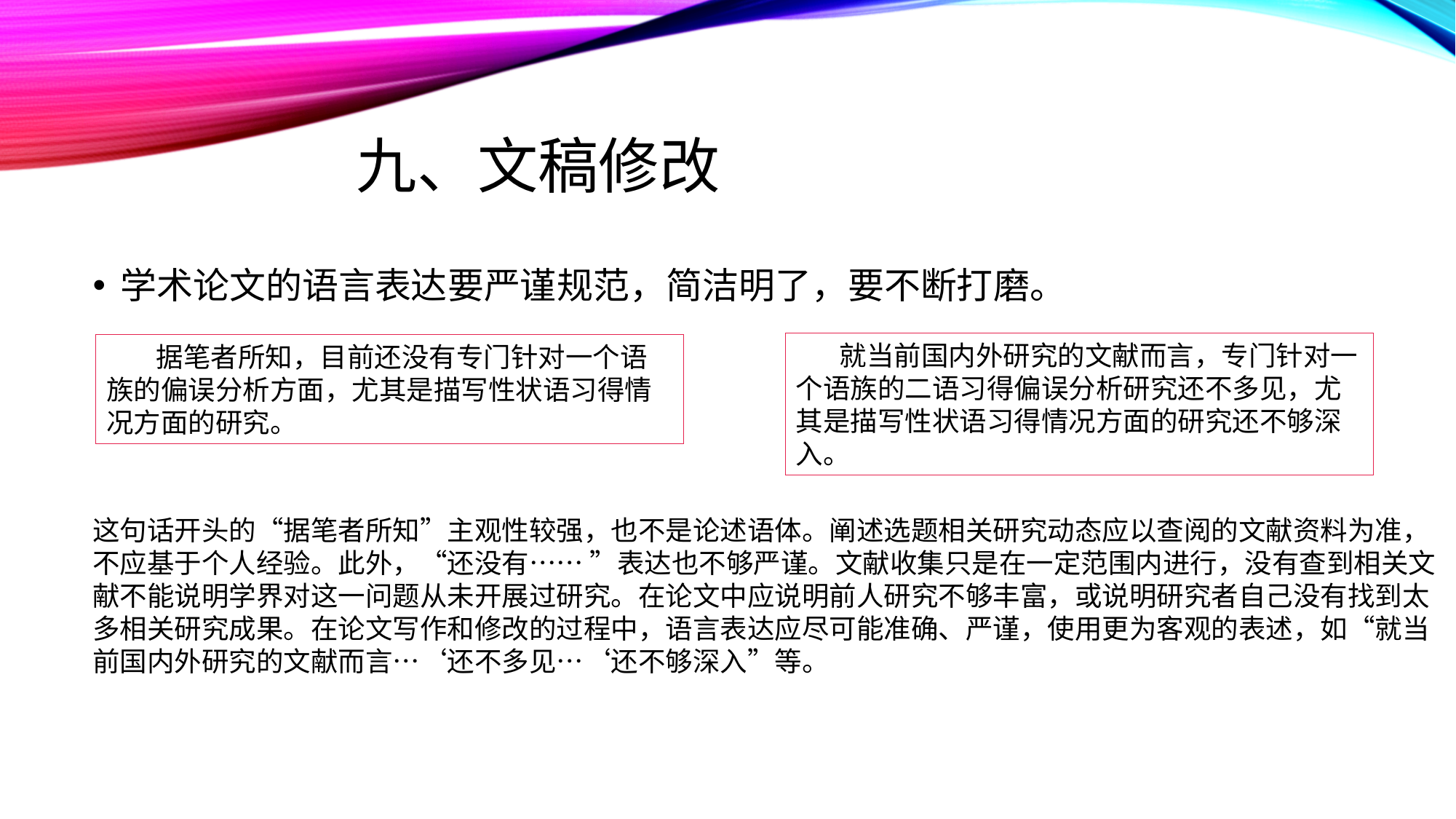

# 九、文稿修改
学术论文的语言表达要严谨规范，简洁明了，要不断打磨。
      就当前国内外研究的文献而言，专门针对一个语族的二语习得偏误分析研究还不多见，尤其是描写性状语习得情况方面的研究还不够深入。
       据笔者所知，目前还没有专门针对一个语族的偏误分析方面，尤其是描写性状语习得情况方面的研究。
这句话开头的“据笔者所知”主观性较强，也不是论述语体。阐述选题相关研究动态应以查阅的文献资料为准，不应基于个人经验。此外，“还没有…… ”表达也不够严谨。文献收集只是在一定范围内进行，没有查到相关文献不能说明学界对这一问题从未开展过研究。在论文中应说明前人研究不够丰富，或说明研究者自己没有找到太多相关研究成果。在论文写作和修改的过程中，语言表达应尽可能准确、严谨，使用更为客观的表述，如“就当前国内外研究的文献而言…‘还不多见…‘还不够深入”等。